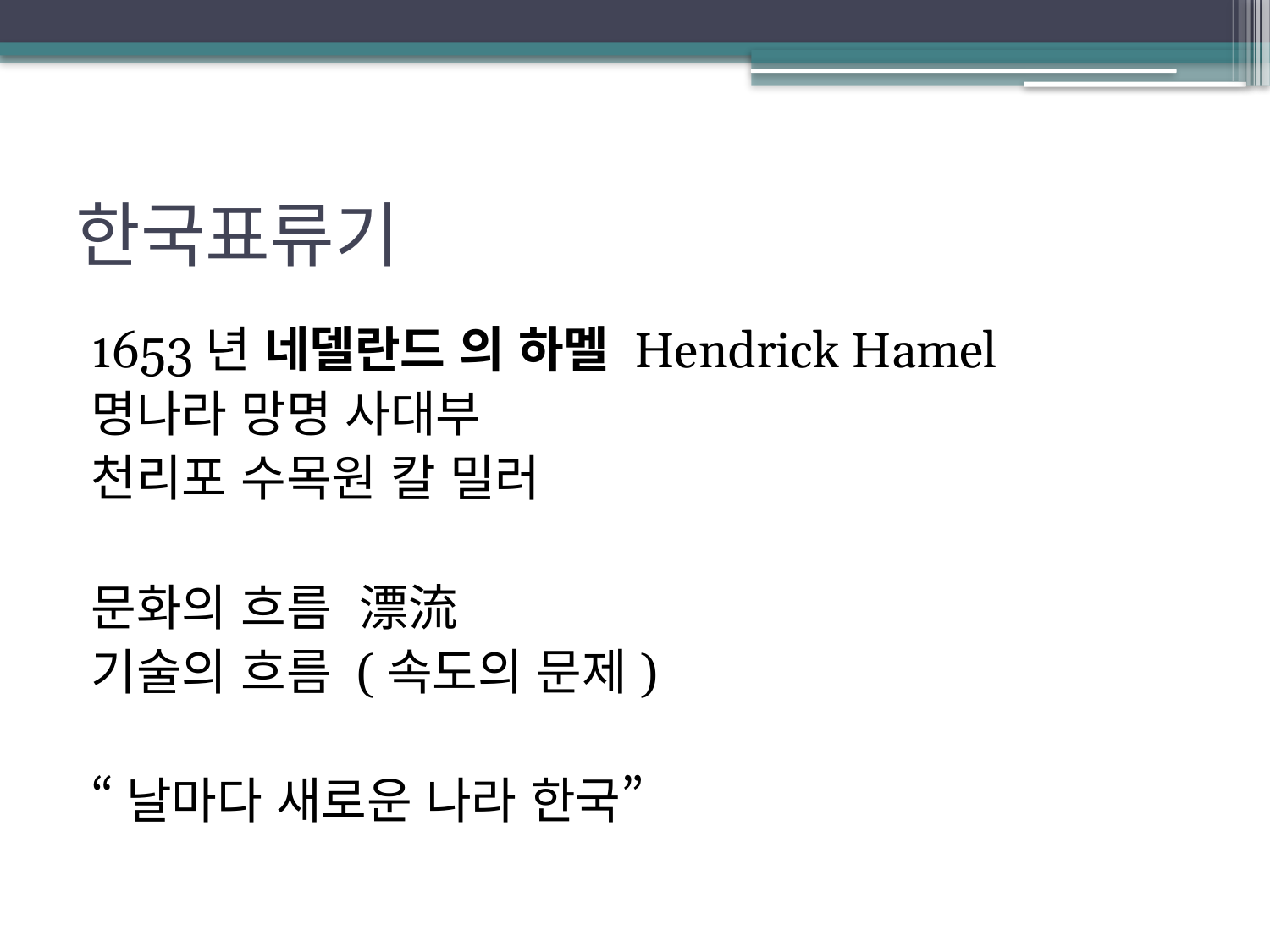

# 한국표류기
1653년 네델란드 의 하멜 Hendrick Hamel
명나라 망명 사대부
천리포 수목원 칼 밀러

문화의 흐름  漂流
기술의 흐름 (속도의 문제)

“날마다 새로운 나라 한국”